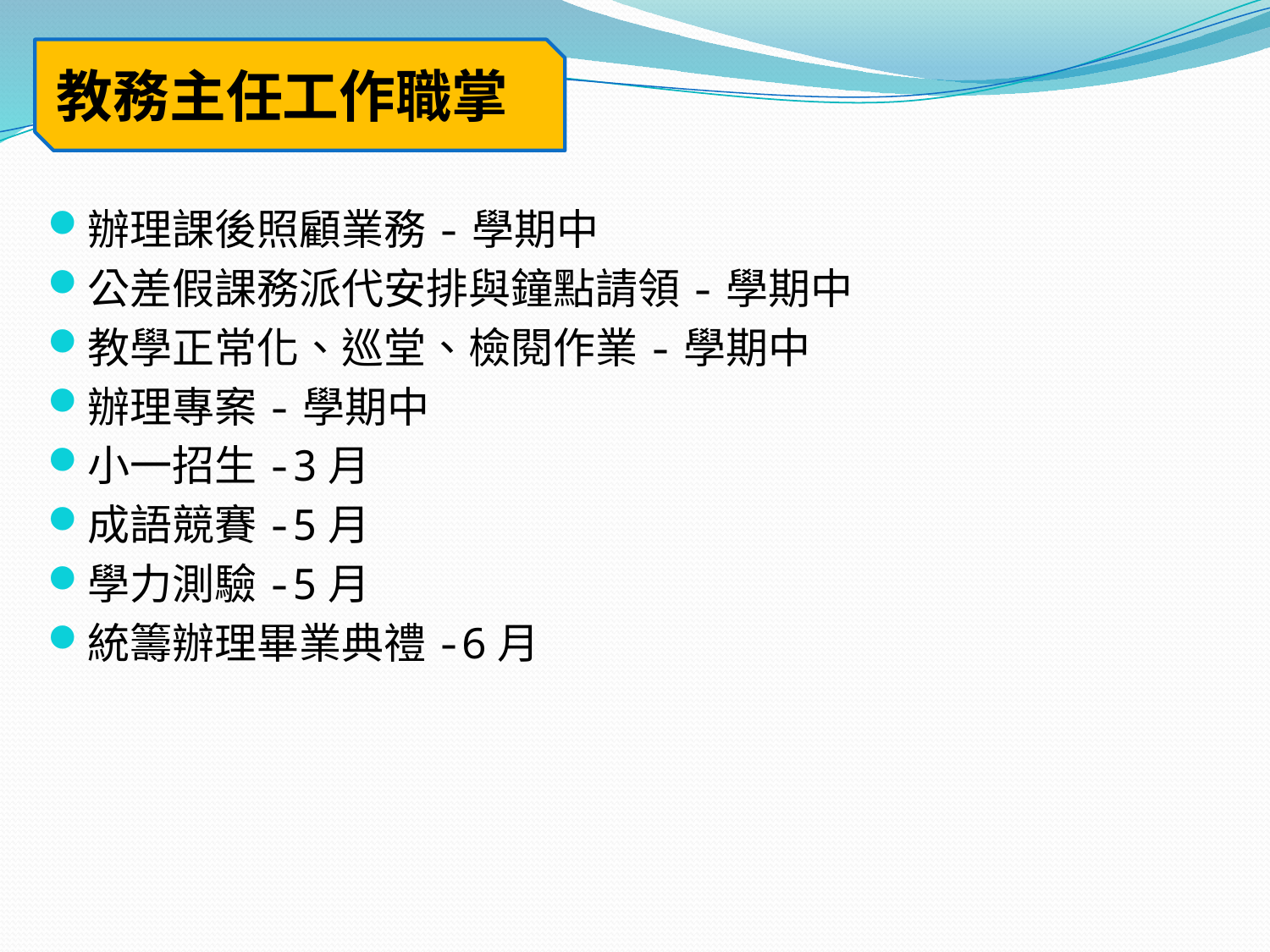

教務主任工作職掌

辦理課後照顧業務-學期中
公差假課務派代安排與鐘點請領-學期中
教學正常化、巡堂、檢閱作業-學期中
辦理專案-學期中
小一招生-3月
成語競賽-5月
學力測驗-5月
統籌辦理畢業典禮-6月